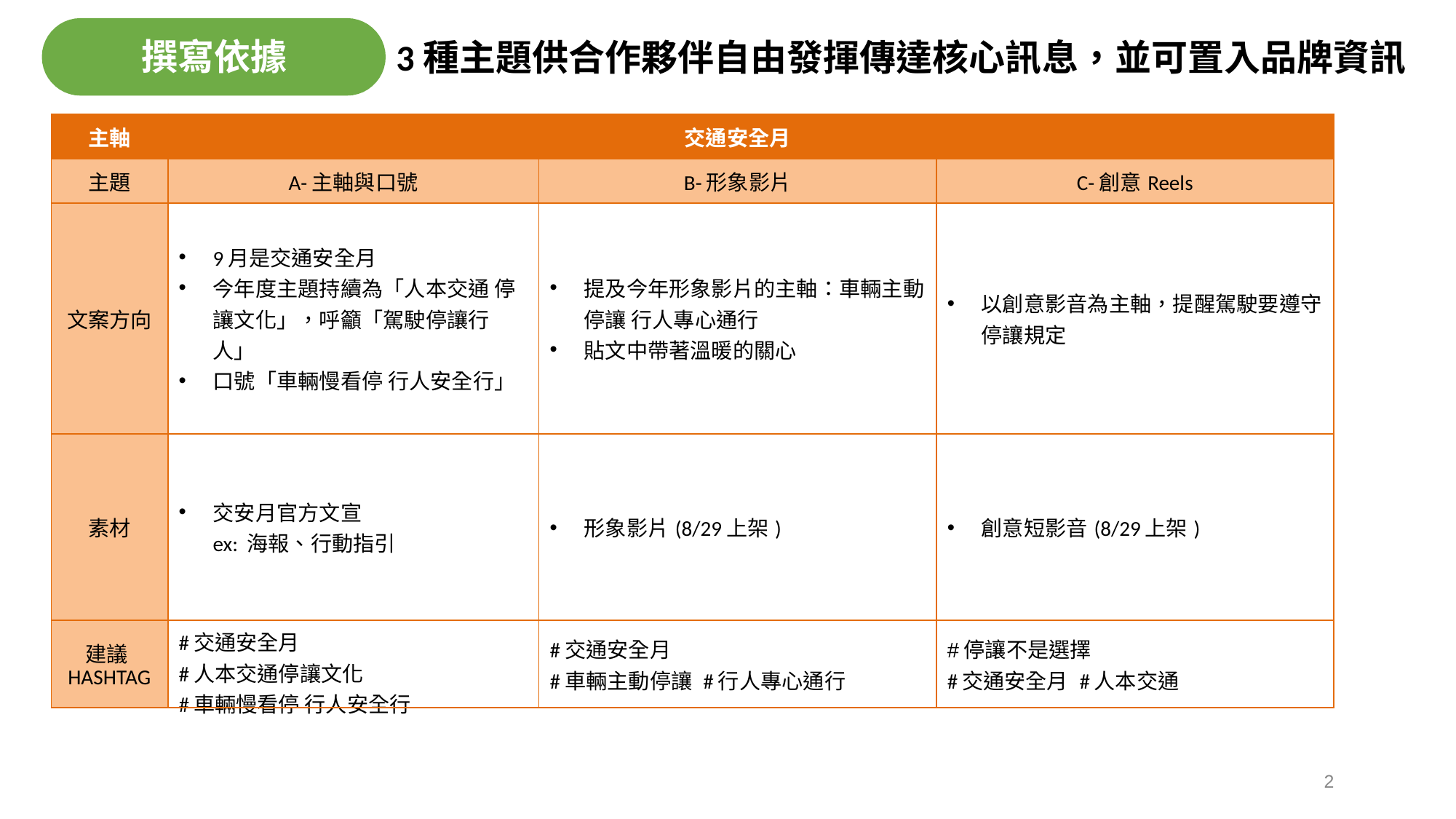

3種主題供合作夥伴自由發揮傳達核心訊息，並可置入品牌資訊
撰寫依據
| 主軸 |  | 交通安全月 |  |
| --- | --- | --- | --- |
| 主題 | A-主軸與口號 | B-形象影片 | C-創意Reels |
| 文案方向 | 9月是交通安全月 今年度主題持續為「人本交通 停讓文化」，呼籲「駕駛停讓行人」 口號「車輛慢看停 行人安全行」 | 提及今年形象影片的主軸：車輛主動停讓 行人專心通行 貼文中帶著溫暖的關心 | 以創意影音為主軸，提醒駕駛要遵守停讓規定 |
| 素材 | 交安月官方文宣 ex: 海報、行動指引 | 形象影片(8/29上架) | 創意短影音(8/29上架) |
| 建議HASHTAG | #交通安全月 #人本交通停讓文化 #車輛慢看停 行人安全行 | #交通安全月 #車輛主動停讓 #行人專心通行 | #停讓不是選擇 #交通安全月 #人本交通 |
2